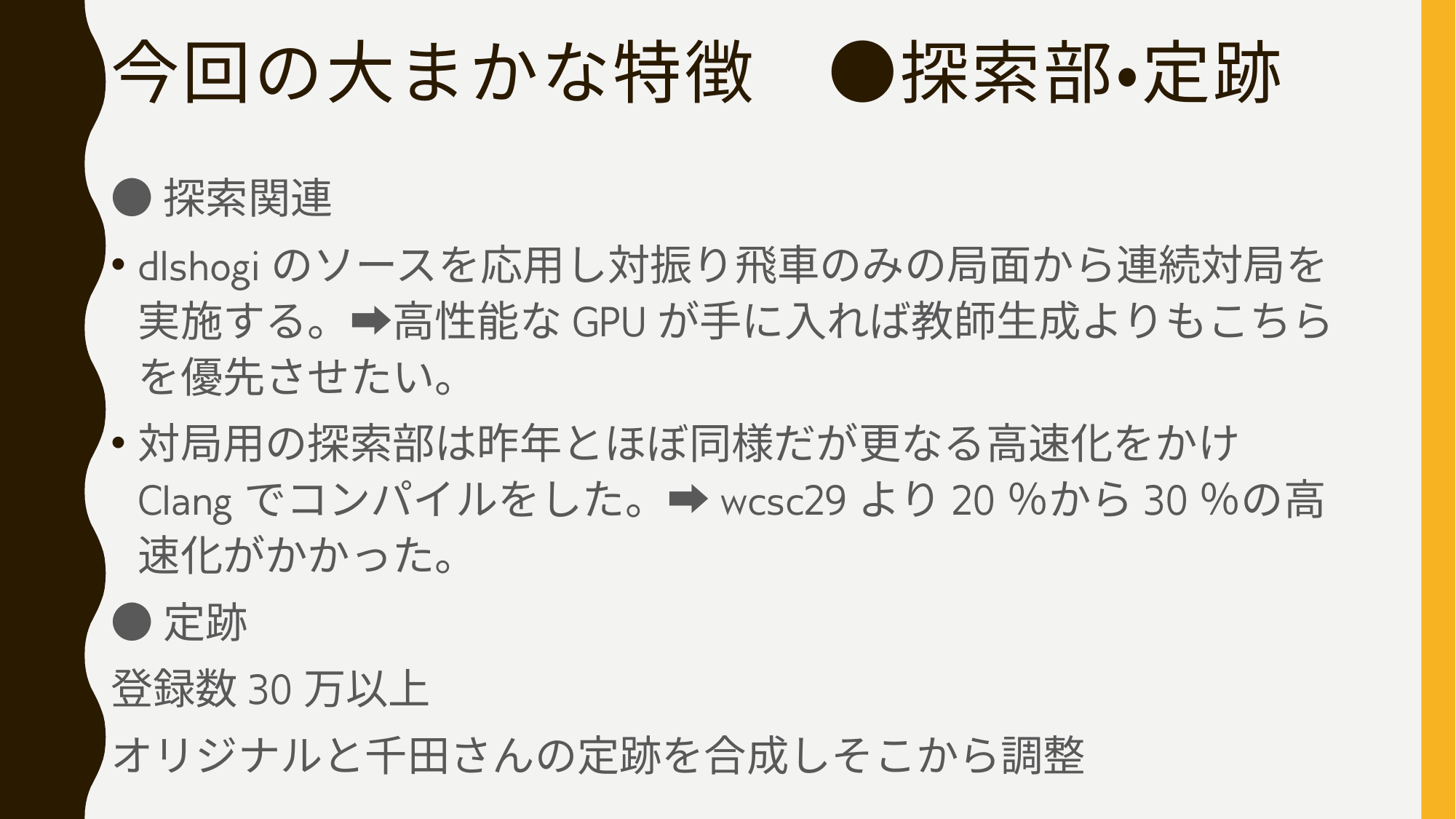

# 今回の大まかな特徴　●探索部・定跡
●探索関連
dlshogiのソースを応用し対振り飛車のみの局面から連続対局を実施する。➡高性能なGPUが手に入れば教師生成よりもこちらを優先させたい。
対局用の探索部は昨年とほぼ同様だが更なる高速化をかけClangでコンパイルをした。➡wcsc29より20％から30％の高速化がかかった。
●定跡
登録数30万以上
オリジナルと千田さんの定跡を合成しそこから調整